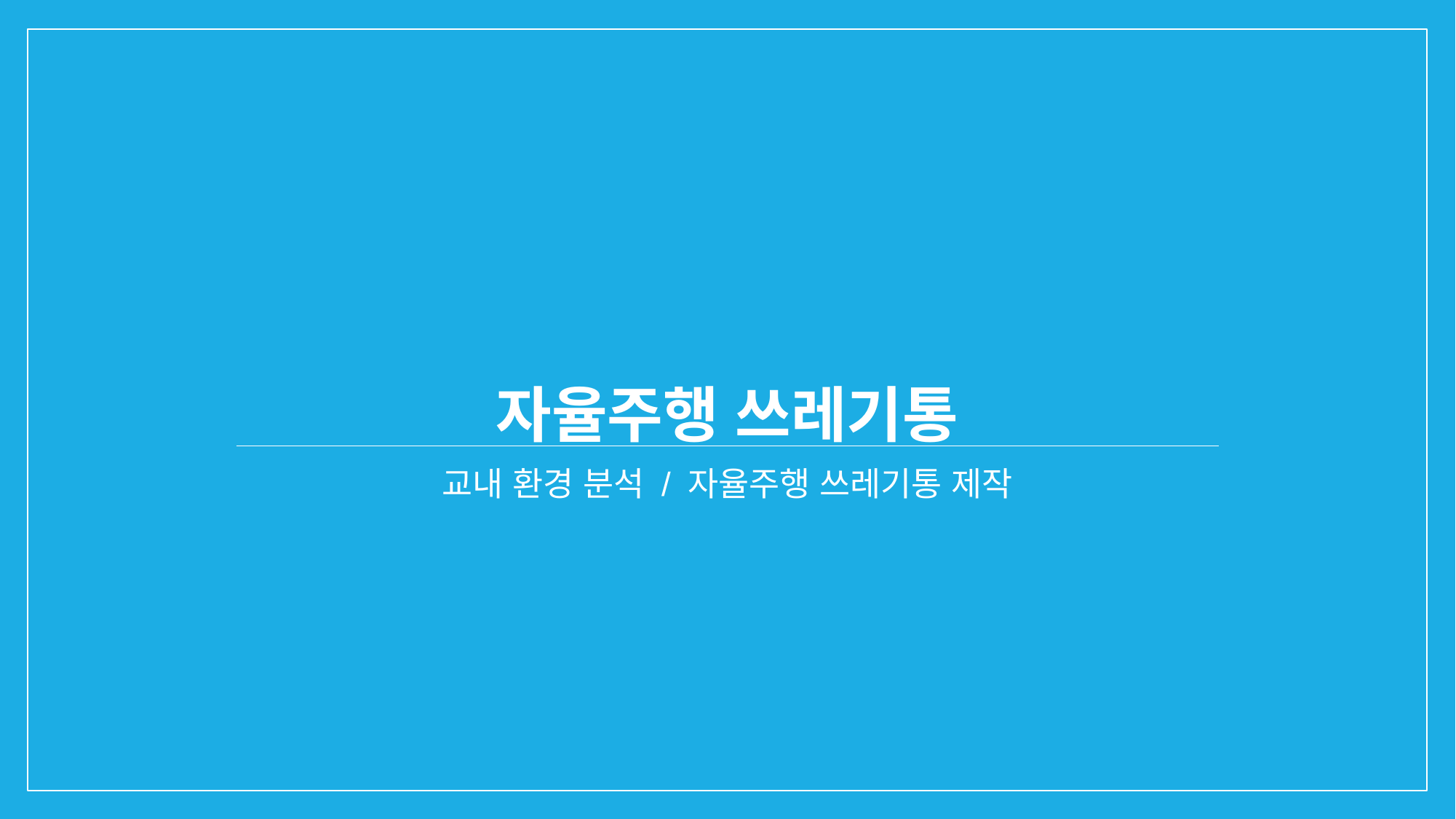

# 자율주행 쓰레기통
교내 환경 분석 / 자율주행 쓰레기통 제작